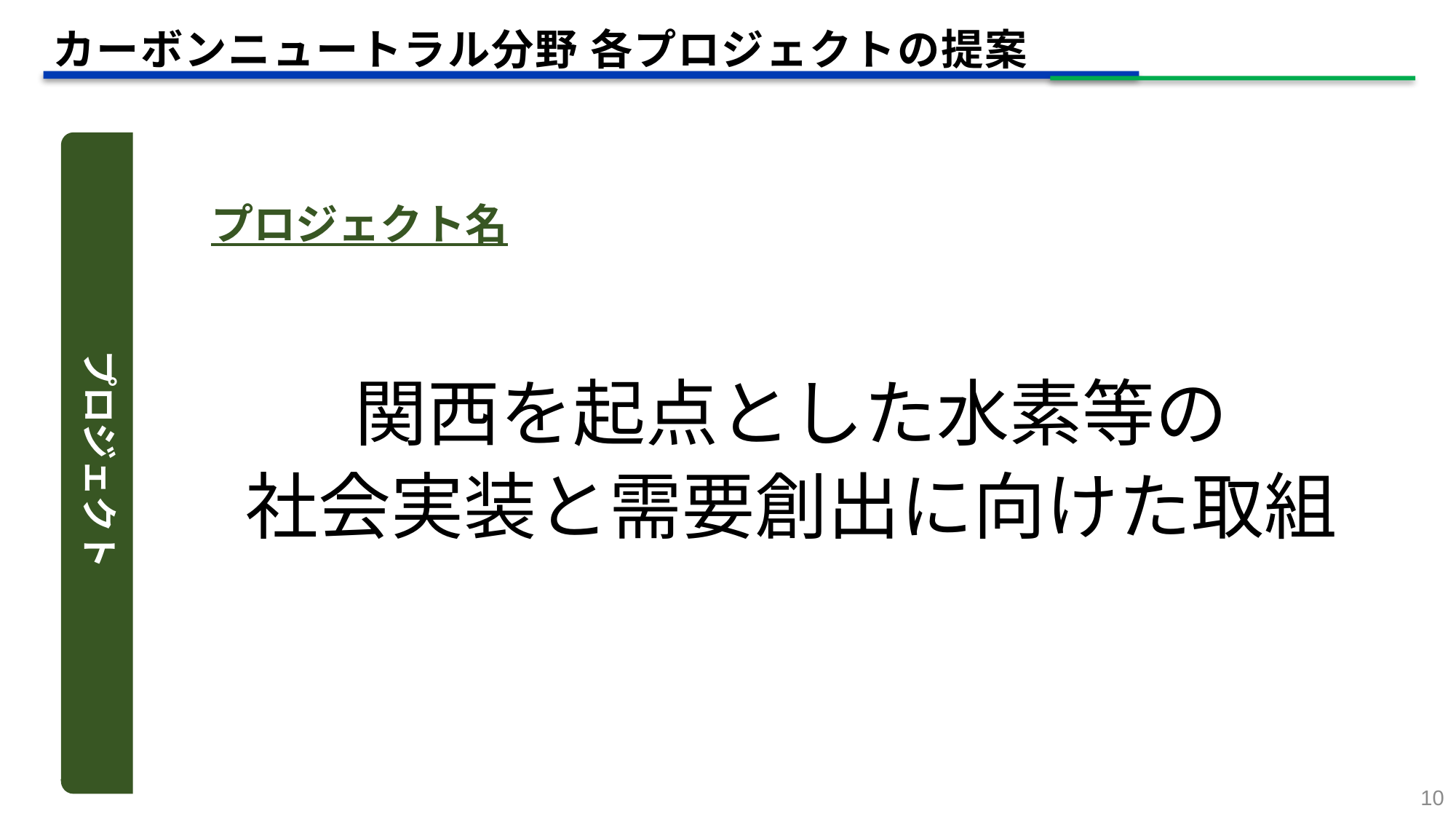

カーボンニュートラル分野 各プロジェクトの提案
　プロジェクト名
関西を起点とした水素等の
社会実装と需要創出に向けた取組
プロジェクト